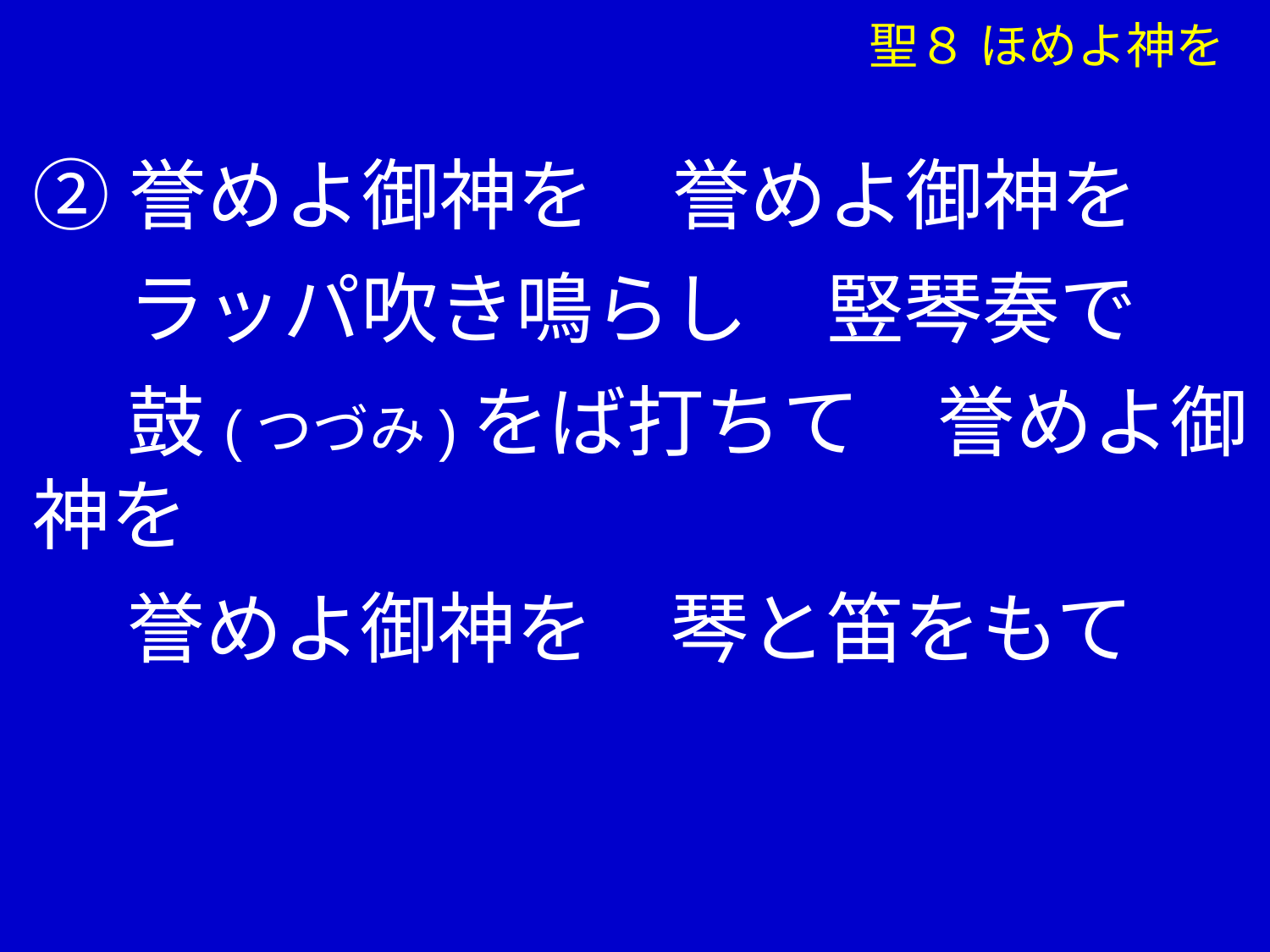

②誉めよ御神を　誉めよ御神を
　 ラッパ吹き鳴らし　竪琴奏で
　 鼓(つづみ)をば打ちて　誉めよ御神を
　 誉めよ御神を　琴と笛をもて
　　　　　聖８ ほめよ神を